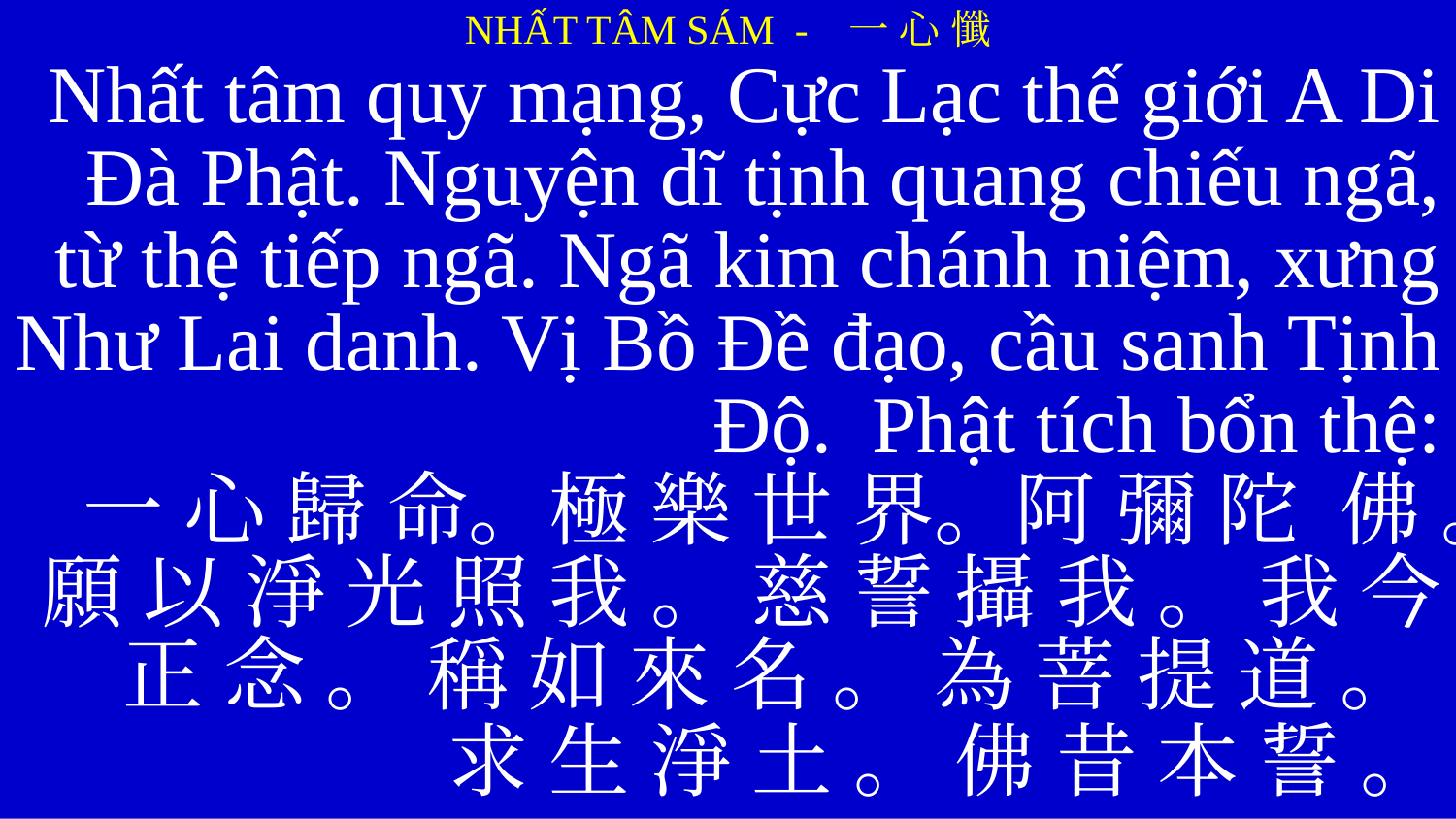

NHẤT TÂM SÁM  -   一 心 懺
Nhất tâm quy mạng, Cực Lạc thế giới A Di Đà Phật. Nguyện dĩ tịnh quang chiếu ngã, từ thệ tiếp ngã. Ngã kim chánh niệm, xưng Như Lai danh. Vị Bồ Đề đạo, cầu sanh Tịnh Độ.  Phật tích bổn thệ:
一 心 歸 命。極 樂 世 界。阿 彌 陀  佛 。 願 以 淨 光 照 我 。 慈 誓 攝 我 。 我 今 正 念 。 稱 如 來 名 。 為 菩 提 道 。
求 生 淨 土 。 佛 昔 本 誓 。